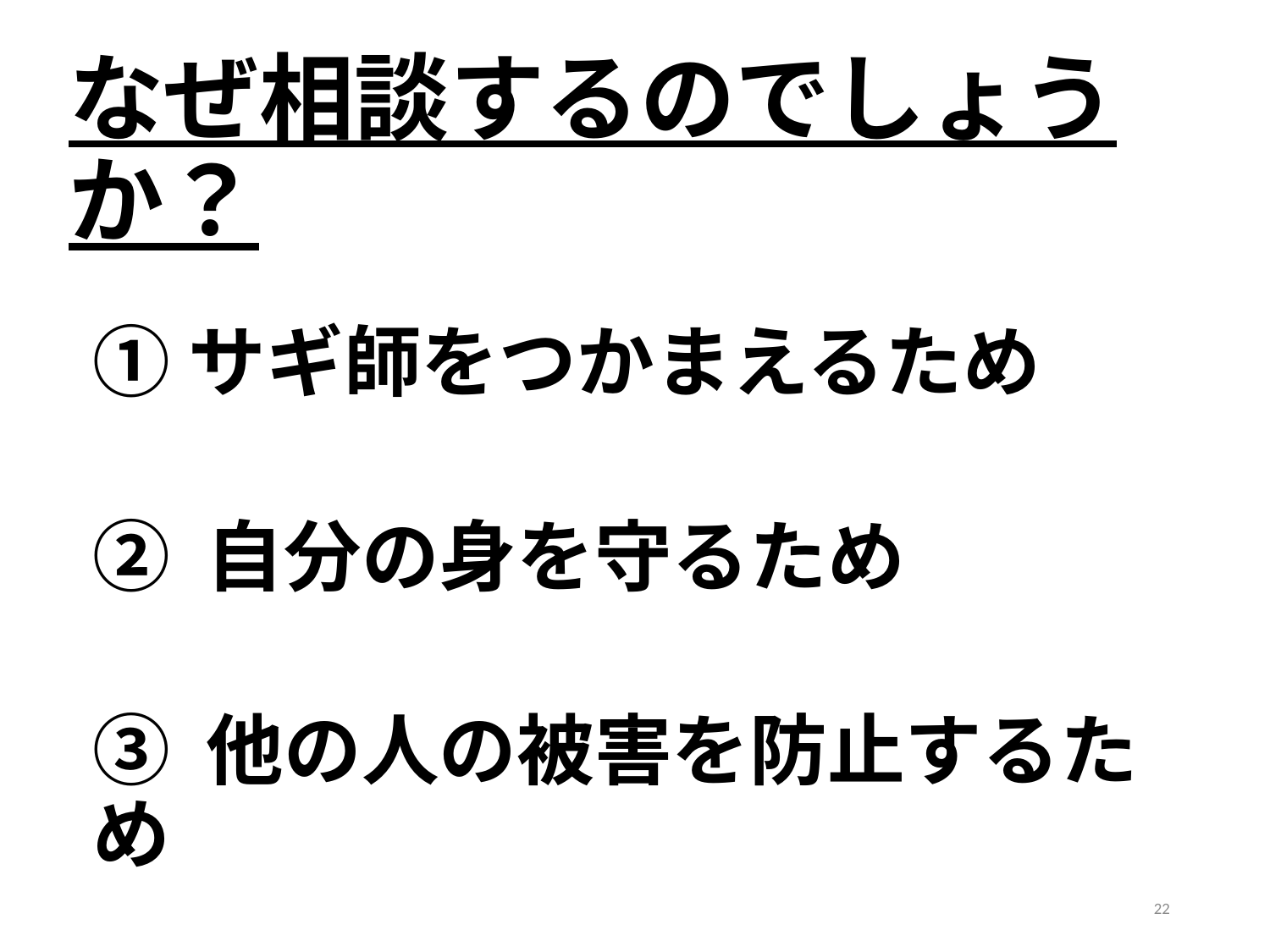

# なぜ相談するのでしょうか？
①サギ師をつかまえるため

② 自分の身を守るため

③ 他の人の被害を防止するため
22